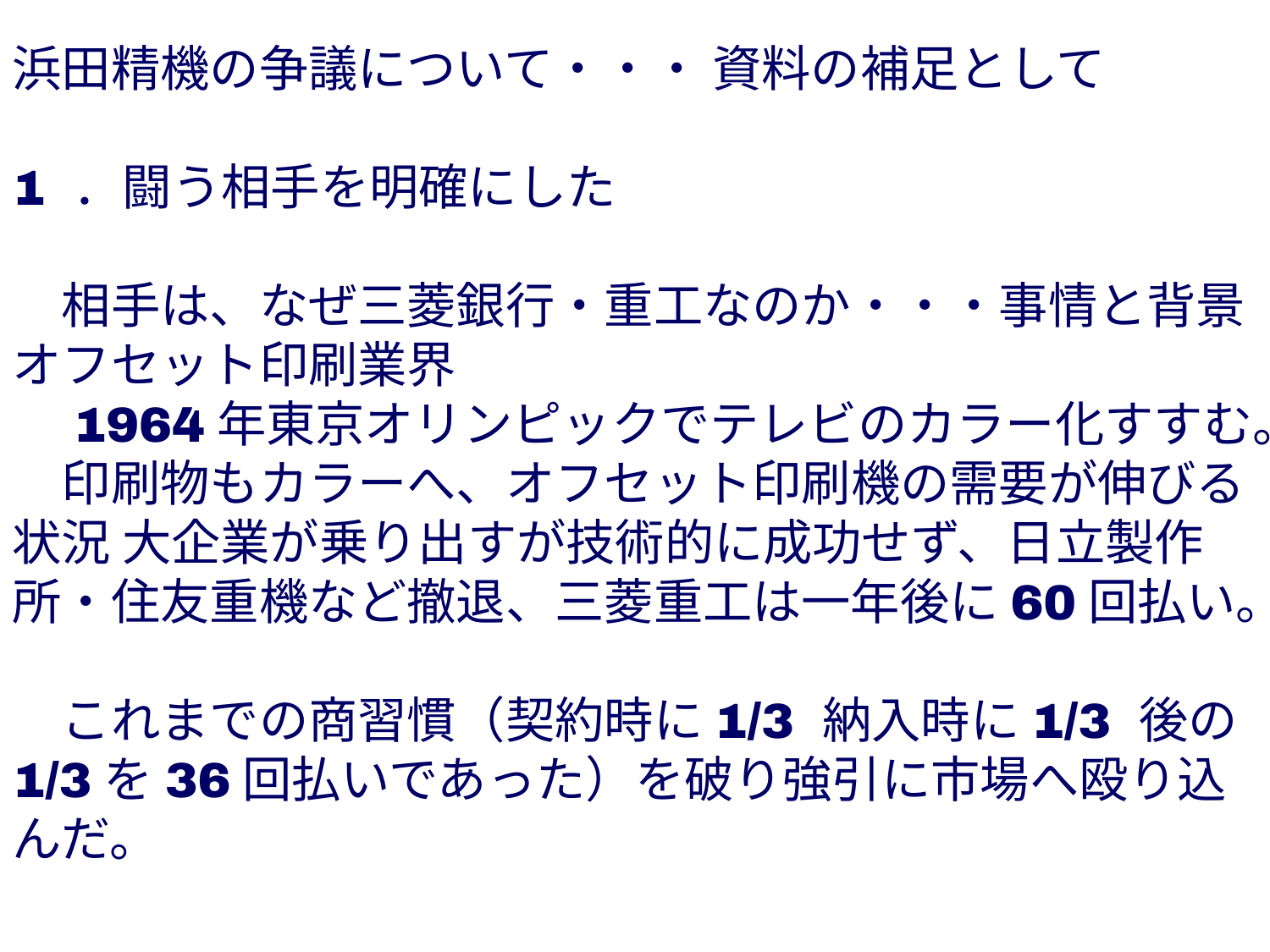

浜田精機の争議について・・・ 資料の補足として

1 ．闘う相手を明確にした

　相手は、なぜ三菱銀行・重工なのか・・・事情と背景
オフセット印刷業界
　1964年東京オリンピックでテレビのカラー化すすむ。
　印刷物もカラーへ、オフセット印刷機の需要が伸びる状況 大企業が乗り出すが技術的に成功せず、日立製作所・住友重機など撤退、三菱重工は一年後に60回払い。

　これまでの商習慣（契約時に1/3 納入時に1/3 後の1/3を36回払いであった）を破り強引に市場へ殴り込んだ。